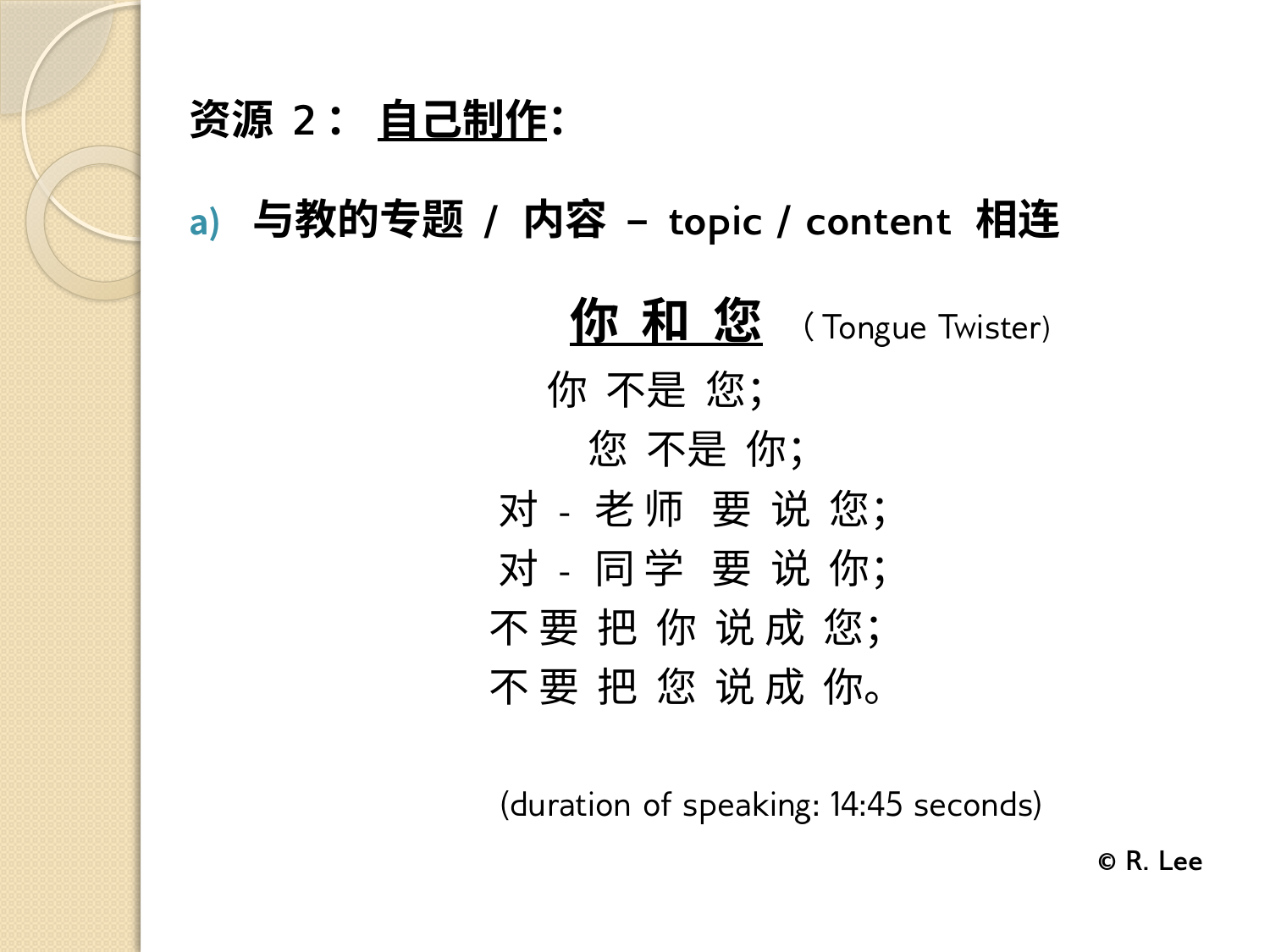

资源 2： 自己制作：

与教的专题 / 内容  – topic / content 相连

			你  和  您  （Tongue Twister)
		         你  不是  您；
		          您  不是  你；
		     对 - 老 师   要  说  您；
		     对 - 同 学   要  说  你；
		    不 要  把  你  说 成  您；
		    不 要  把  您  说 成  你。

		     (duration of speaking: 14:45 seconds)				                                                                        © R. Lee